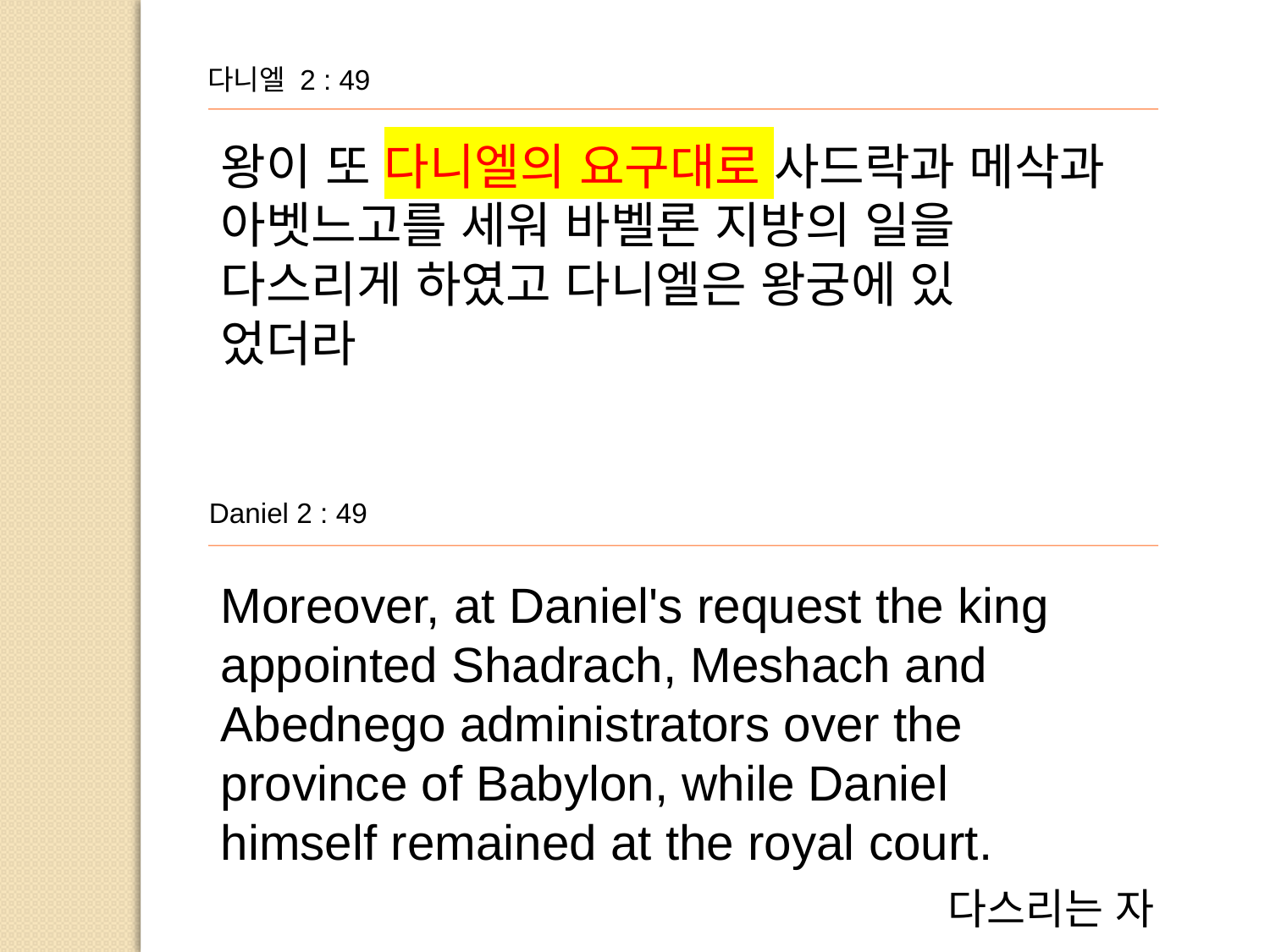

다니엘 2 : 49

왕이 또 다니엘의 요구대로 사드락과 메삭과 아벳느고를 세워 바벨론 지방의 일을 다스리게 하였고 다니엘은 왕궁에 있
었더라
Daniel 2 : 49

Moreover, at Daniel's request the king appointed Shadrach, Meshach and Abednego administrators over the province of Babylon, while Daniel
himself remained at the royal court.
다스리는 자